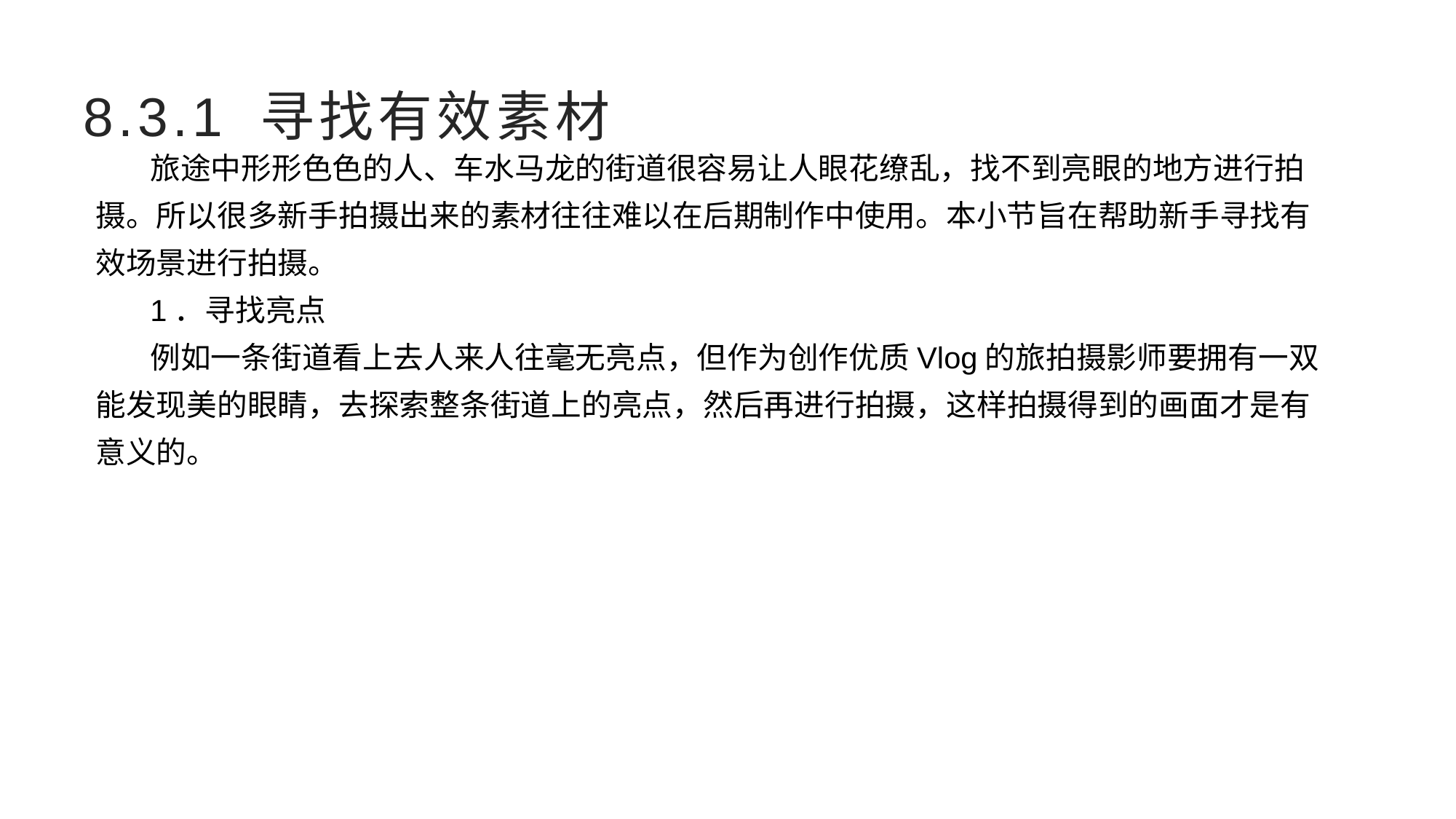

32
# 8.3.1 寻找有效素材
旅途中形形色色的人、车水马龙的街道很容易让人眼花缭乱，找不到亮眼的地方进行拍摄。所以很多新手拍摄出来的素材往往难以在后期制作中使用。本小节旨在帮助新手寻找有效场景进行拍摄。
1．寻找亮点
例如一条街道看上去人来人往毫无亮点，但作为创作优质Vlog的旅拍摄影师要拥有一双能发现美的眼睛，去探索整条街道上的亮点，然后再进行拍摄，这样拍摄得到的画面才是有意义的。